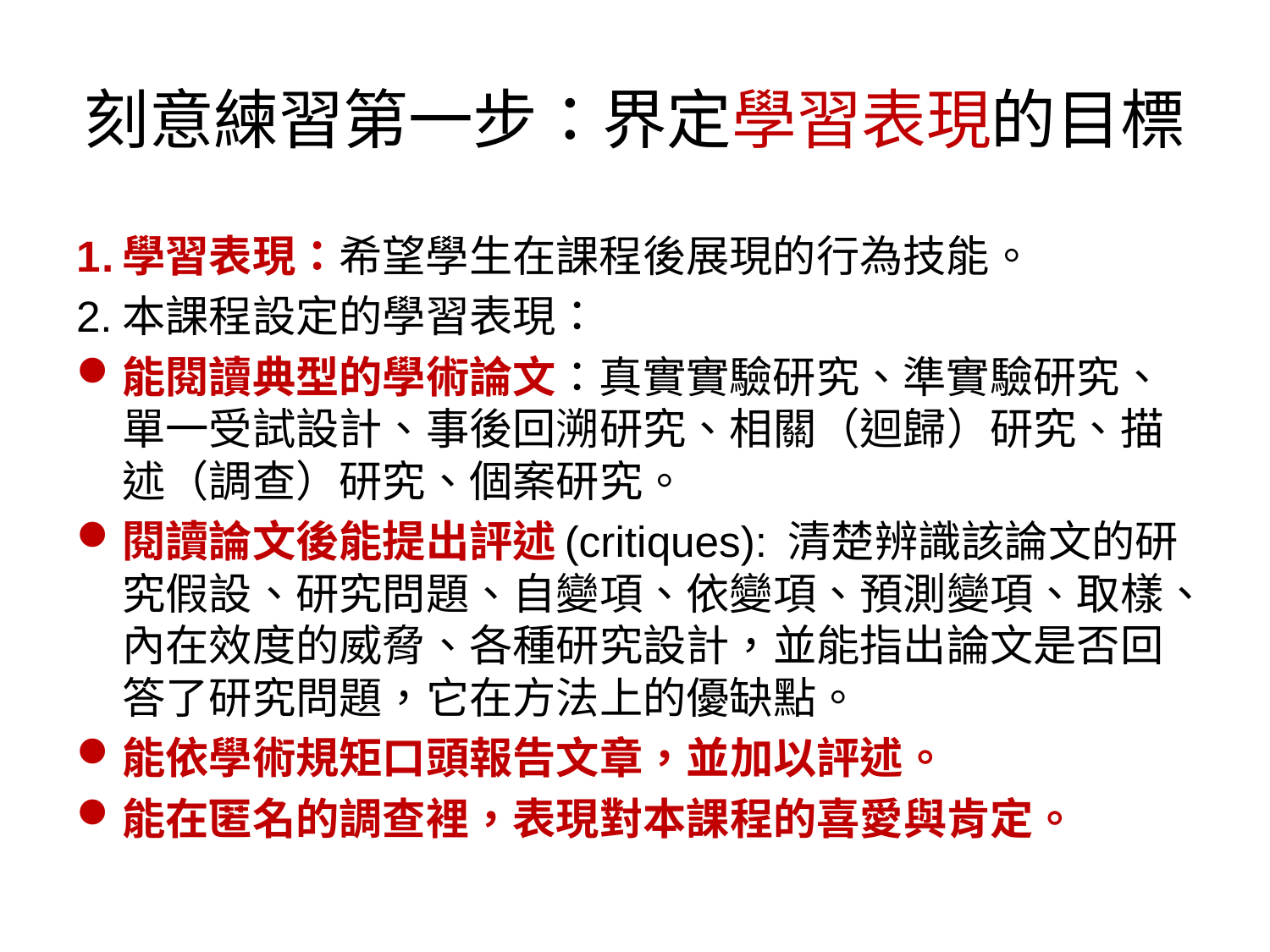

# 刻意練習第一步：界定學習表現的目標
學習表現：希望學生在課程後展現的行為技能。
本課程設定的學習表現：
能閱讀典型的學術論文：真實實驗研究、準實驗研究、單一受試設計、事後回溯研究、相關（迴歸）研究、描述（調查）研究、個案研究。
閱讀論文後能提出評述(critiques): 清楚辨識該論文的研究假設、研究問題、自變項、依變項、預測變項、取樣、內在效度的威脅、各種研究設計，並能指出論文是否回答了研究問題，它在方法上的優缺點。
能依學術規矩口頭報告文章，並加以評述。
能在匿名的調查裡，表現對本課程的喜愛與肯定。